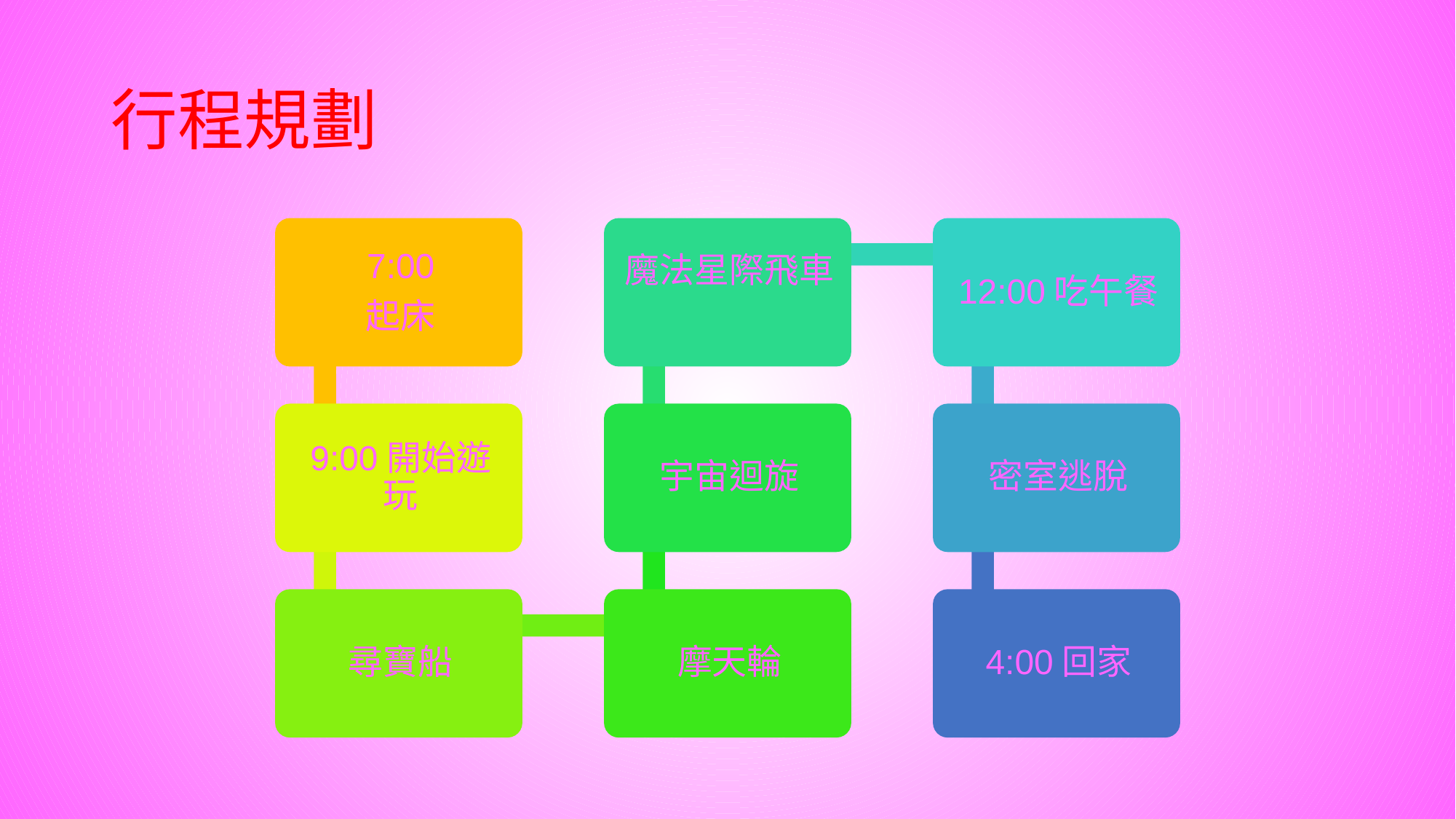

# 行程規劃
7:00
起床
9:00開始遊玩
尋寶船
摩天輪
宇宙迴旋
魔法星際飛車
12:00吃午餐
密室逃脫
4:00回家